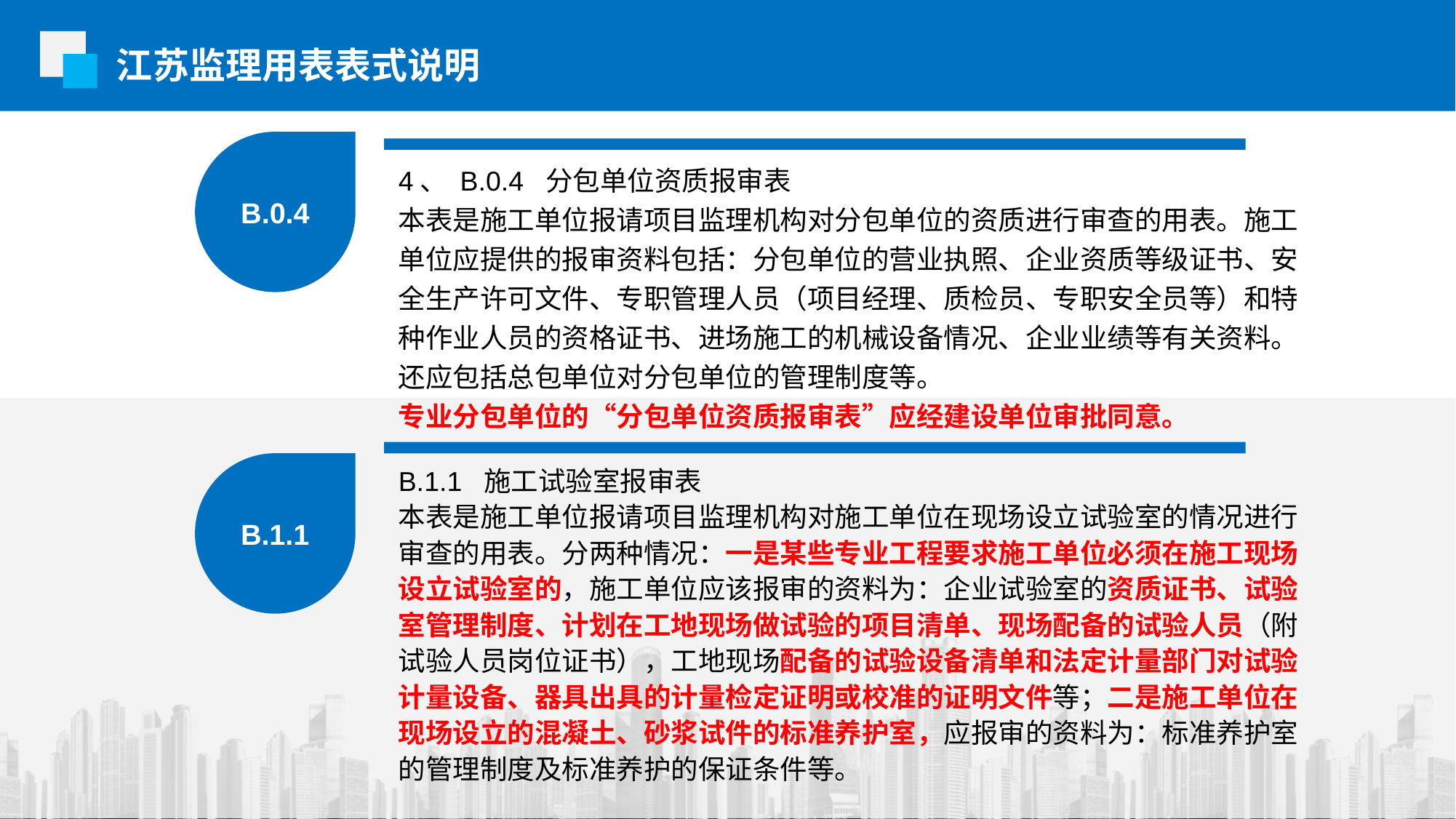

江苏监理用表表式说明

B.0.4

4、 B.0.4  分包单位资质报审表
本表是施工单位报请项目监理机构对分包单位的资质进行审查的用表。施工单位应提供的报审资料包括：分包单位的营业执照、企业资质等级证书、安全生产许可文件、专职管理人员（项目经理、质检员、专职安全员等）和特种作业人员的资格证书、进场施工的机械设备情况、企业业绩等有关资料。还应包括总包单位对分包单位的管理制度等。
专业分包单位的“分包单位资质报审表”应经建设单位审批同意。

B.1.1
B.1.1  施工试验室报审表
本表是施工单位报请项目监理机构对施工单位在现场设立试验室的情况进行审查的用表。分两种情况：一是某些专业工程要求施工单位必须在施工现场设立试验室的，施工单位应该报审的资料为：企业试验室的资质证书、试验室管理制度、计划在工地现场做试验的项目清单、现场配备的试验人员（附试验人员岗位证书），工地现场配备的试验设备清单和法定计量部门对试验计量设备、器具出具的计量检定证明或校准的证明文件等；二是施工单位在现场设立的混凝土、砂浆试件的标准养护室，应报审的资料为：标准养护室的管理制度及标准养护的保证条件等。